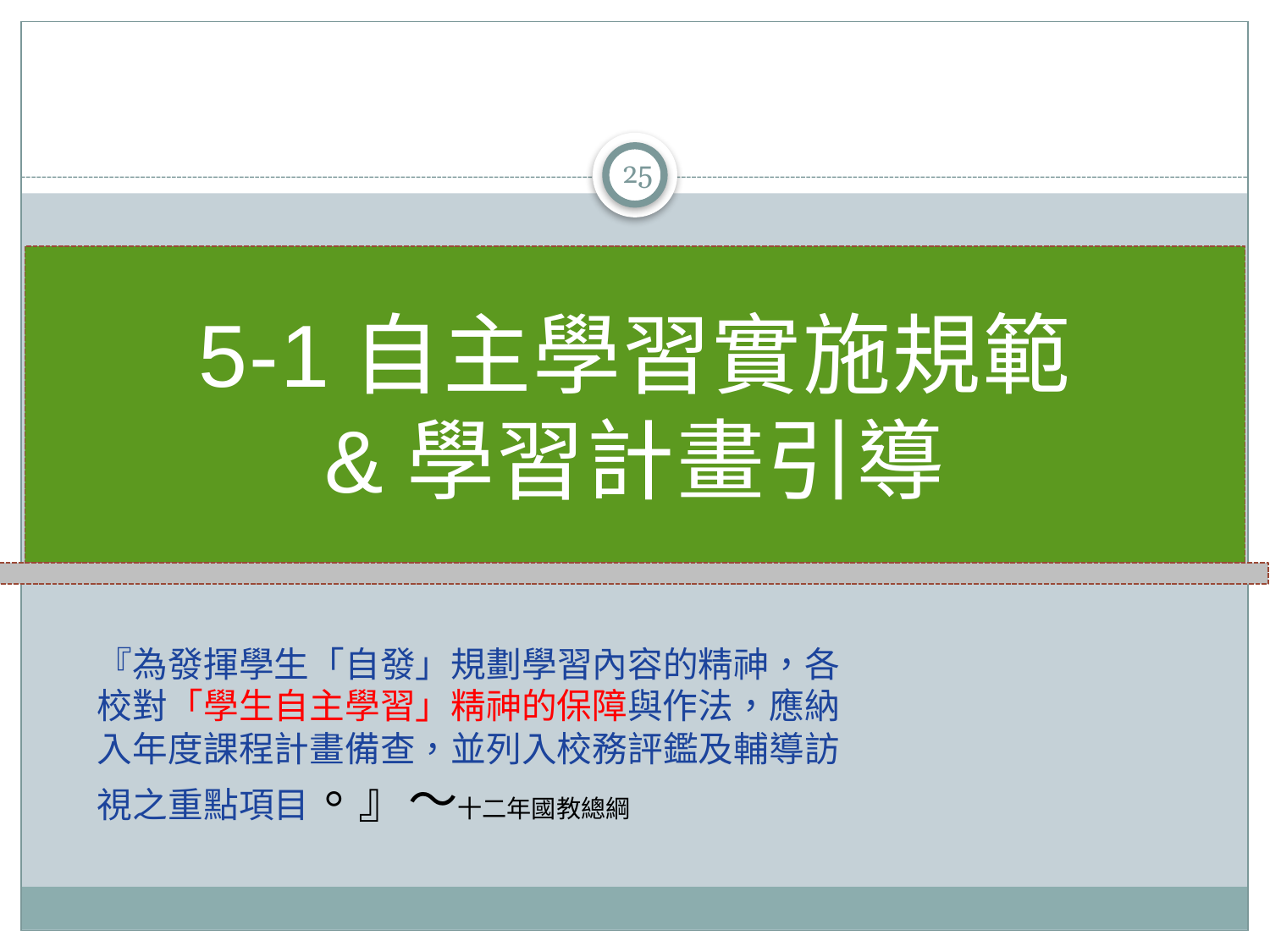

25
5-1自主學習實施規範
&學習計畫引導

『為發揮學生「自發」規劃學習內容的精神，各校對「學生自主學習」精神的保障與作法，應納入年度課程計畫備查，並列入校務評鑑及輔導訪視之重點項目。』～十二年國教總綱